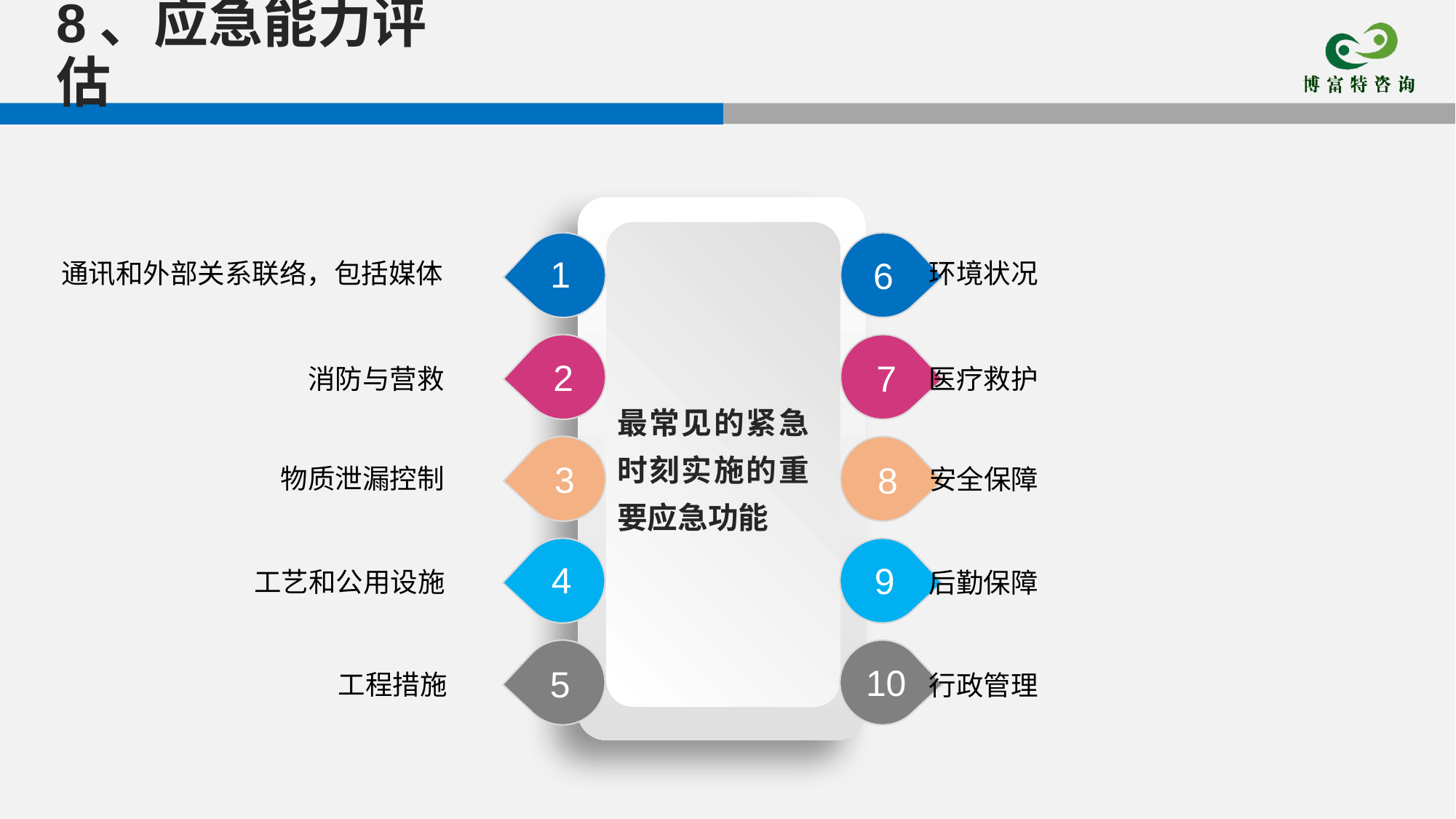

8、应急能力评估

1
6
通讯和外部关系联络，包括媒体
环境状况

2
7
消防与营救
医疗救护
最常见的紧急时刻实施的重要应急功能

3
8
物质泄漏控制
安全保障

4
9
工艺和公用设施
后勤保障

10
5
工程措施
行政管理